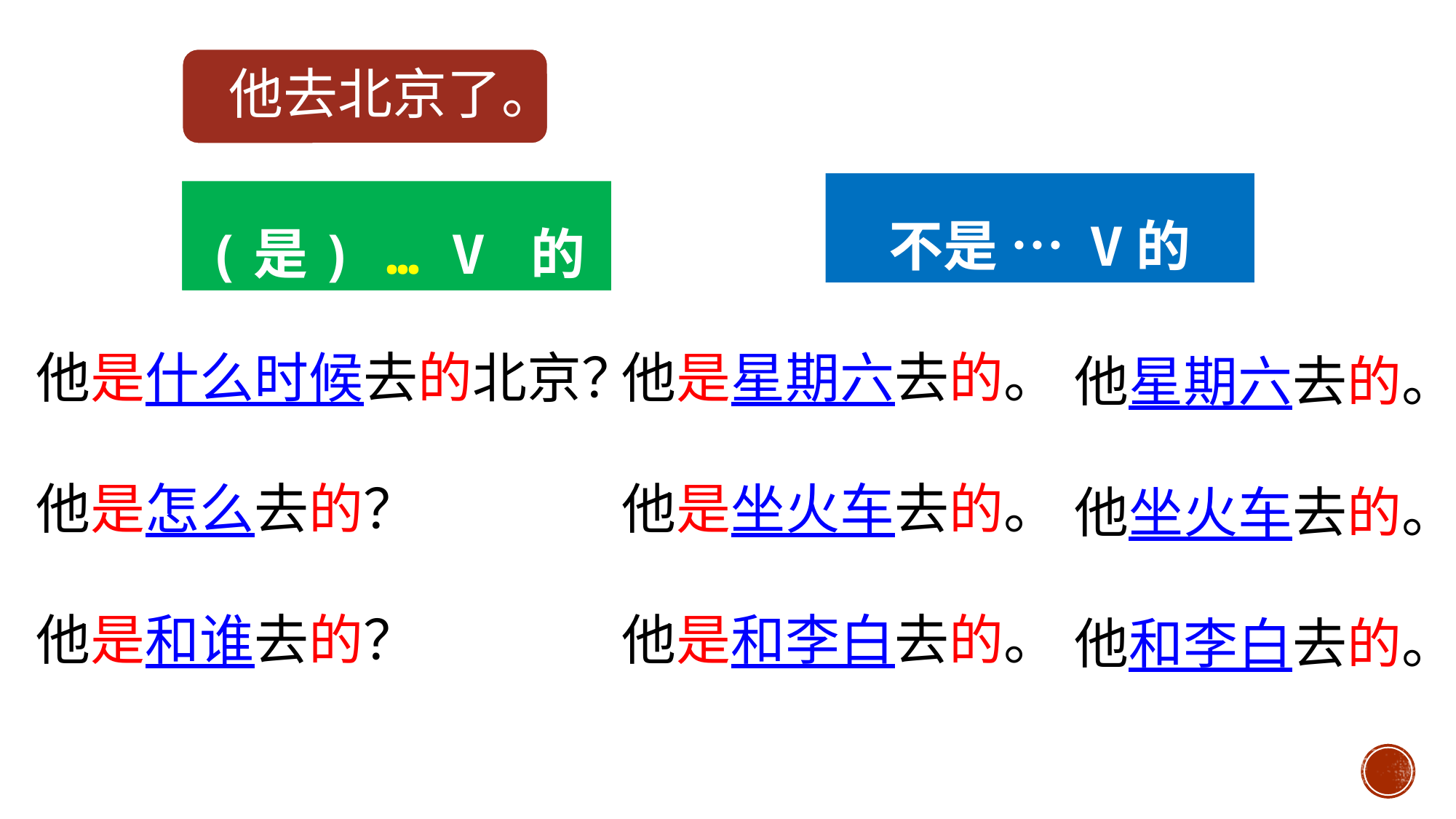

他去北京了。
不是 … V的
(是) … V 的
是 … V 的
他是什么时候去的北京？
他是怎么去的？
他是和谁去的？
他是星期六去的。
他是坐火车去的。
他是和李白去的。
他星期六去的。
他坐火车去的。
他和李白去的。